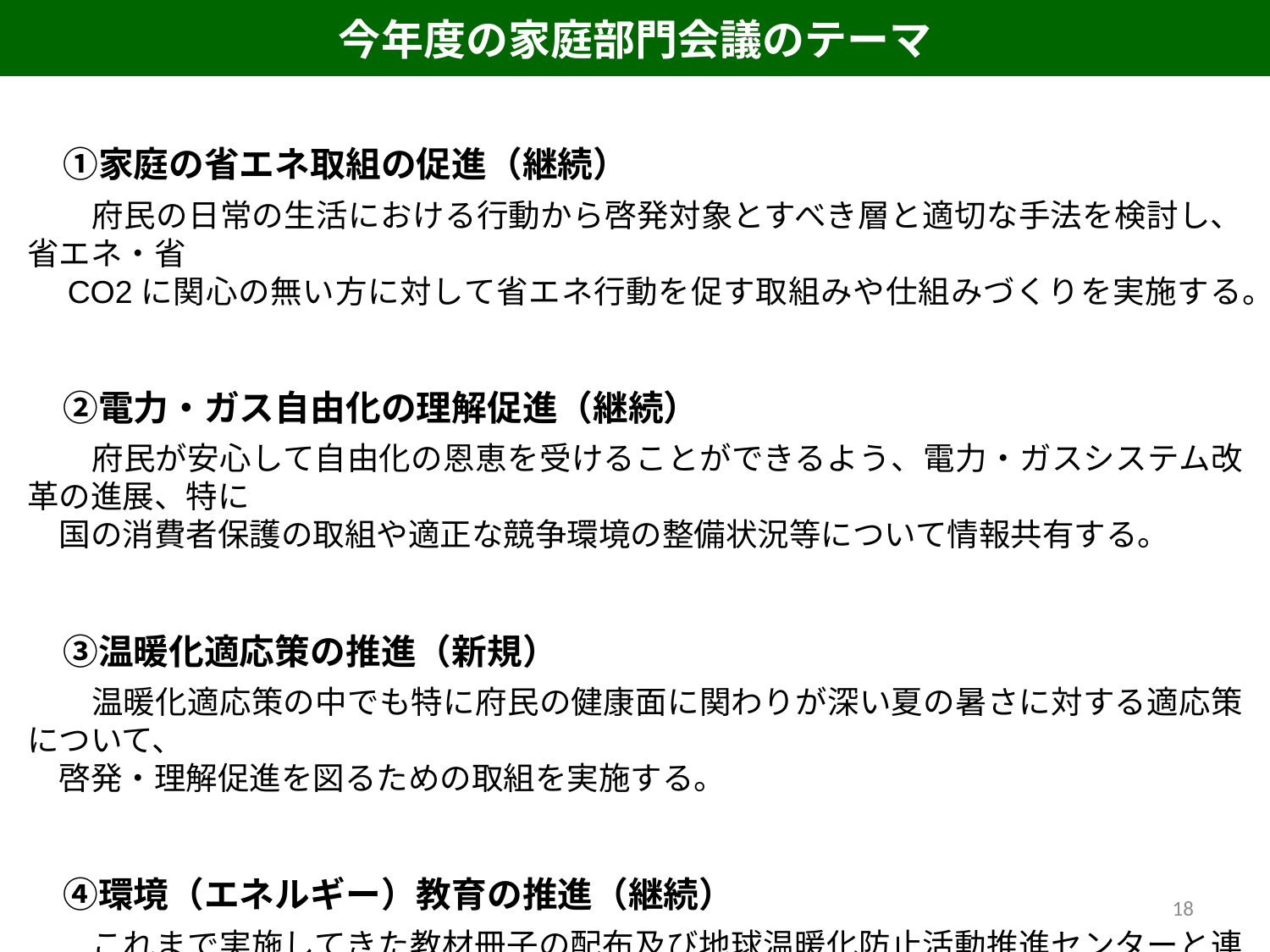

今年度の家庭部門会議のテーマ
　①家庭の省エネ取組の促進（継続）
　　府民の日常の生活における行動から啓発対象とすべき層と適切な手法を検討し、省エネ・省
　CO2に関心の無い方に対して省エネ行動を促す取組みや仕組みづくりを実施する。

　②電力・ガス自由化の理解促進（継続）
　　府民が安心して自由化の恩恵を受けることができるよう、電力・ガスシステム改革の進展、特に
　国の消費者保護の取組や適正な競争環境の整備状況等について情報共有する。

　③温暖化適応策の推進（新規）
　　温暖化適応策の中でも特に府民の健康面に関わりが深い夏の暑さに対する適応策について、
　啓発・理解促進を図るための取組を実施する。

　④環境（エネルギー）教育の推進（継続）
　　これまで実施してきた教材冊子の配布及び地球温暖化防止活動推進センターと連携した出
　前講座の実施を継続するとともに、様々な主体と連携した新たな展開や、出前講座の実施体
　制強化などを進める。
18